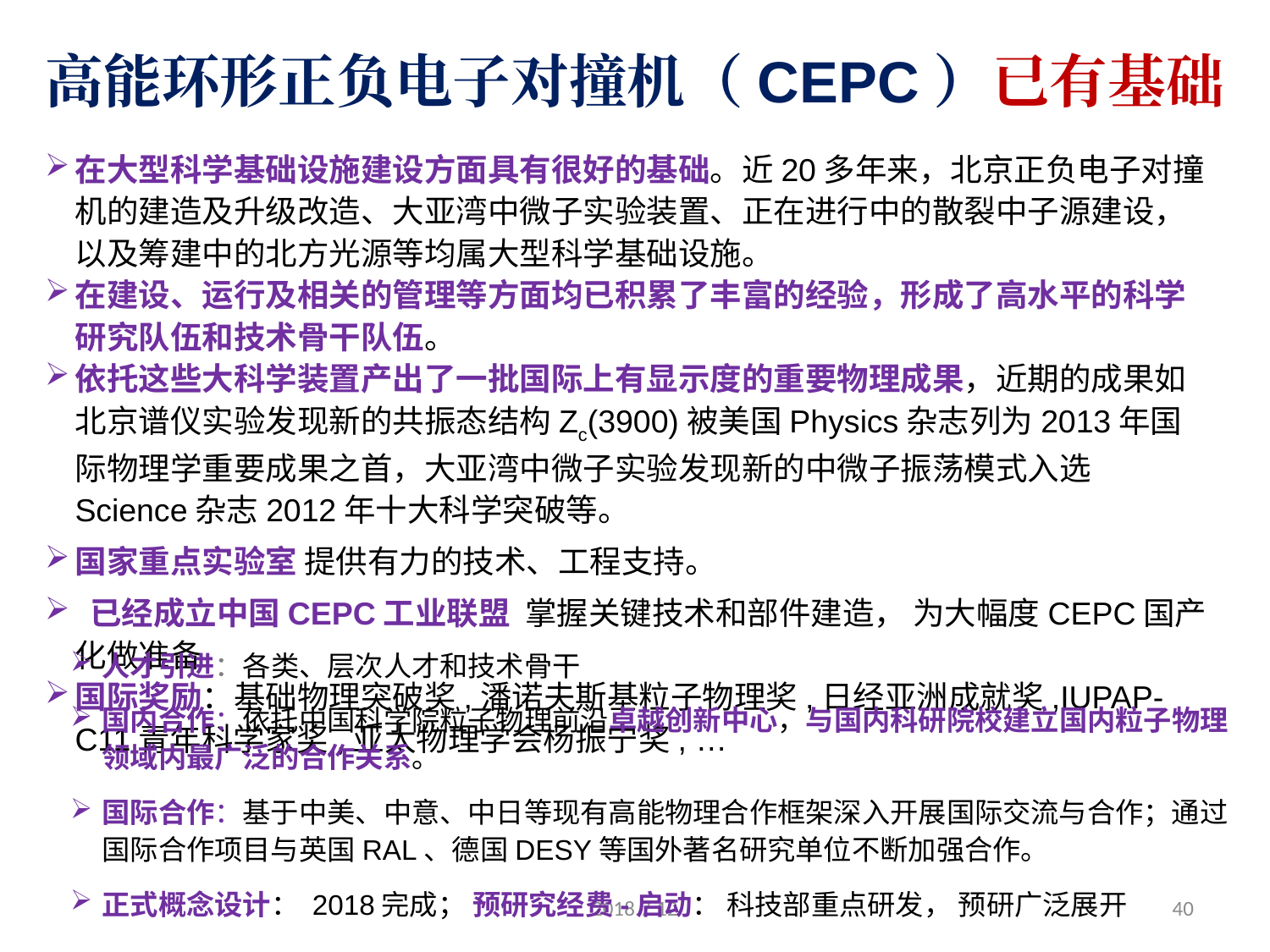

高能环形正负电子对撞机（CEPC）已有基础
在大型科学基础设施建设方面具有很好的基础。近20多年来，北京正负电子对撞机的建造及升级改造、大亚湾中微子实验装置、正在进行中的散裂中子源建设，以及筹建中的北方光源等均属大型科学基础设施。
在建设、运行及相关的管理等方面均已积累了丰富的经验，形成了高水平的科学研究队伍和技术骨干队伍。
依托这些大科学装置产出了一批国际上有显示度的重要物理成果，近期的成果如北京谱仪实验发现新的共振态结构Zc(3900)被美国Physics杂志列为2013年国际物理学重要成果之首，大亚湾中微子实验发现新的中微子振荡模式入选Science杂志2012年十大科学突破等。
国家重点实验室 提供有力的技术、工程支持。
 已经成立中国CEPC工业联盟  掌握关键技术和部件建造， 为大幅度CEPC国产化做准备
国际奖励：基础物理突破奖,潘诺夫斯基粒子物理奖,日经亚洲成就奖,IUPAP-C11青年科学家奖,亚太物理学会杨振宁奖, …
人才引进：各类、层次人才和技术骨干
国内合作：依托中国科学院粒子物理前沿卓越创新中心，与国内科研院校建立国内粒子物理领域内最广泛的合作关系。
国际合作：基于中美、中意、中日等现有高能物理合作框架深入开展国际交流与合作；通过国际合作项目与英国RAL、德国DESY等国外著名研究单位不断加强合作。
正式概念设计： 2018完成； 预研究经费-启动： 科技部重点研发， 预研广泛展开
2018.7.12
40